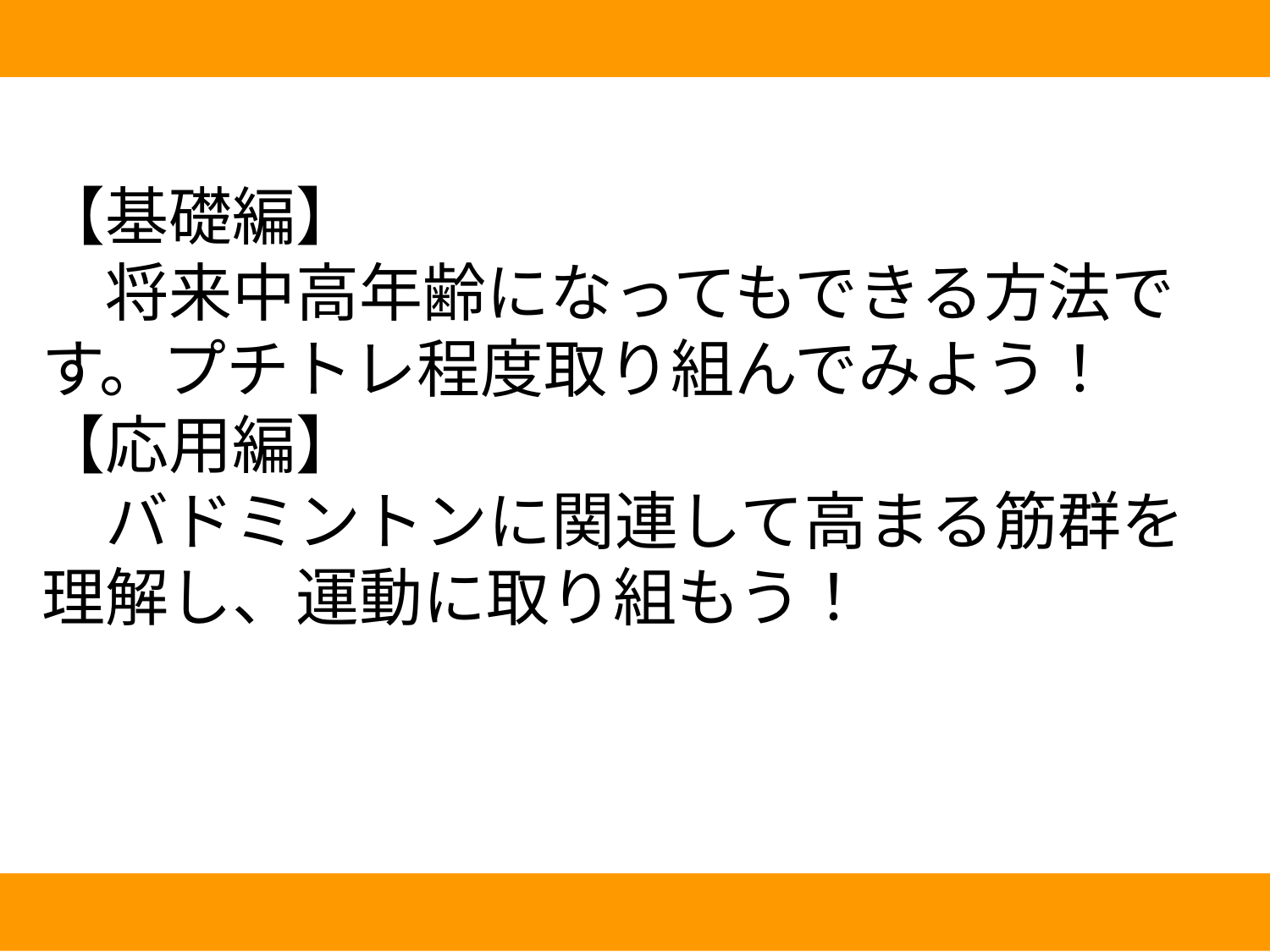

【基礎編】
　将来中高年齢になってもできる方法です。プチトレ程度取り組んでみよう！
【応用編】
　バドミントンに関連して高まる筋群を理解し、運動に取り組もう！

2